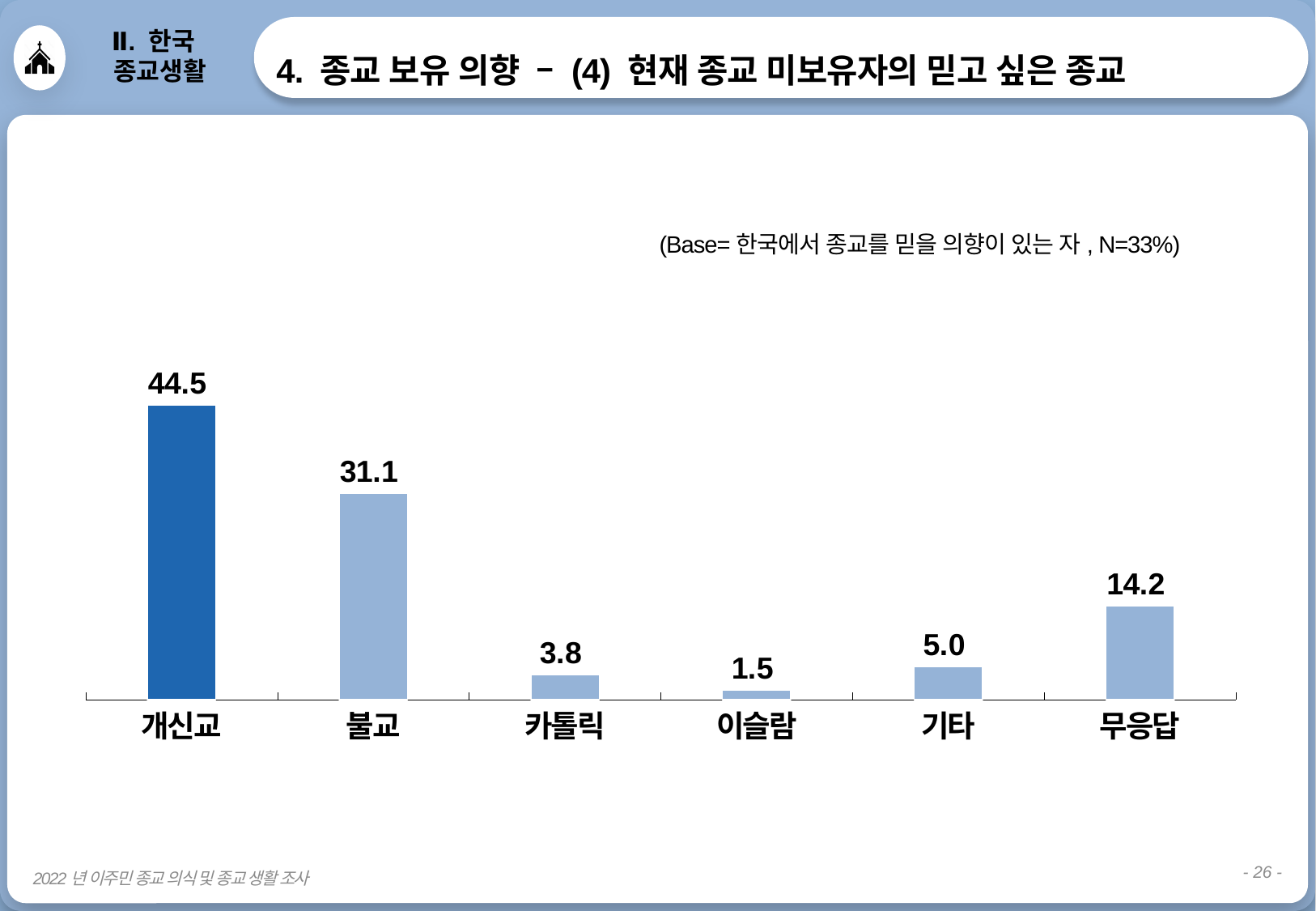

Ⅱ. 한국
 종교생활
4. 종교 보유 의향  – (4) 현재 종교 미보유자의 믿고 싶은 종교
(Base=한국에서 종교를 믿을 의향이 있는 자, N=33%)

### Chart

| Category | 개신교인 |
|---|---|
| 개신교 | 불교 | 카톨릭 | 이슬람 | 기타 | 무응답 |
| --- | --- | --- | --- | --- | --- |